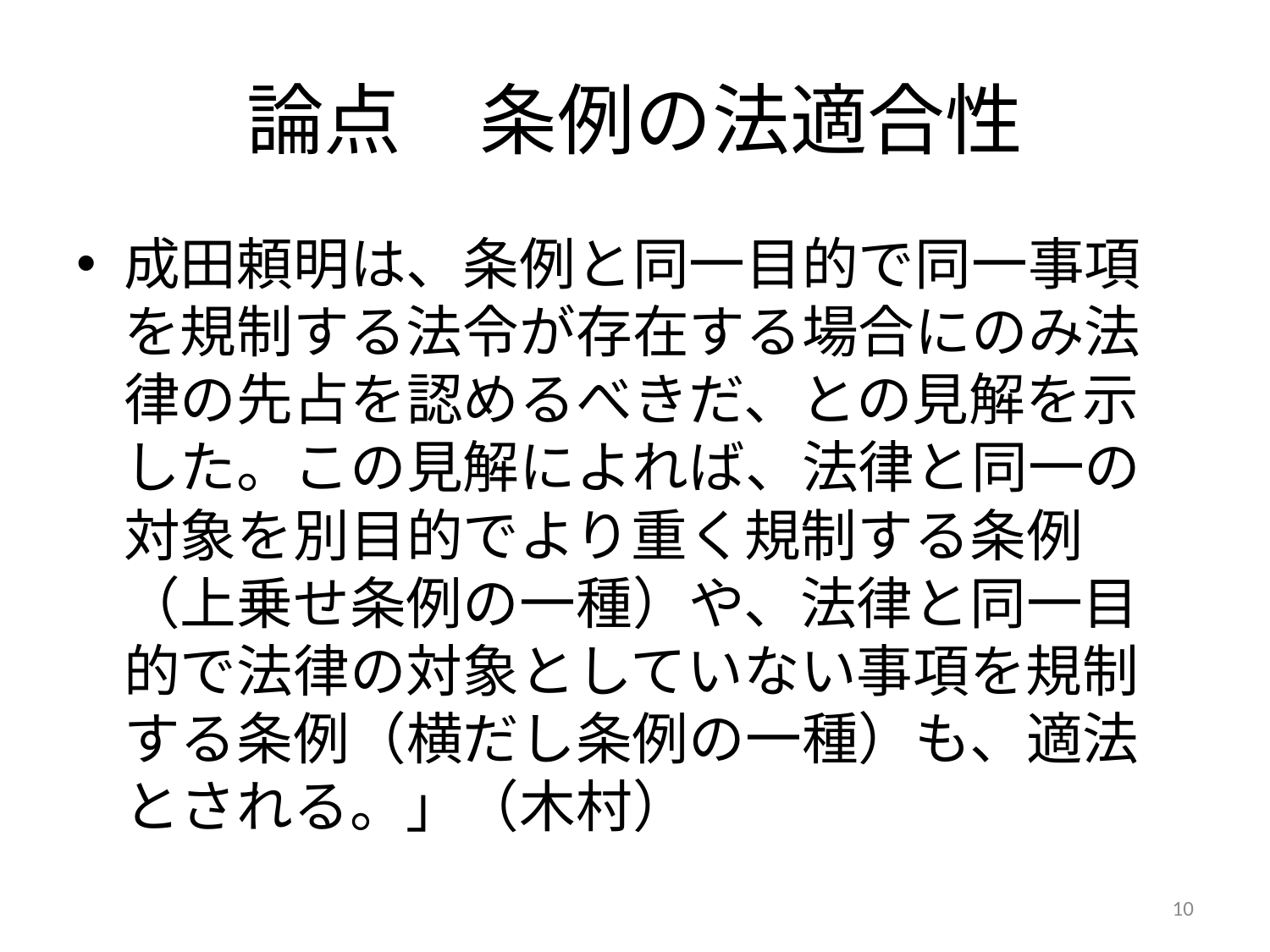

# 論点　条例の法適合性
成田頼明は、条例と同一目的で同一事項を規制する法令が存在する場合にのみ法律の先占を認めるべきだ、との見解を示した。この見解によれば、法律と同一の対象を別目的でより重く規制する条例（上乗せ条例の一種）や、法律と同一目的で法律の対象としていない事項を規制する条例（横だし条例の一種）も、適法とされる。」（木村）
10